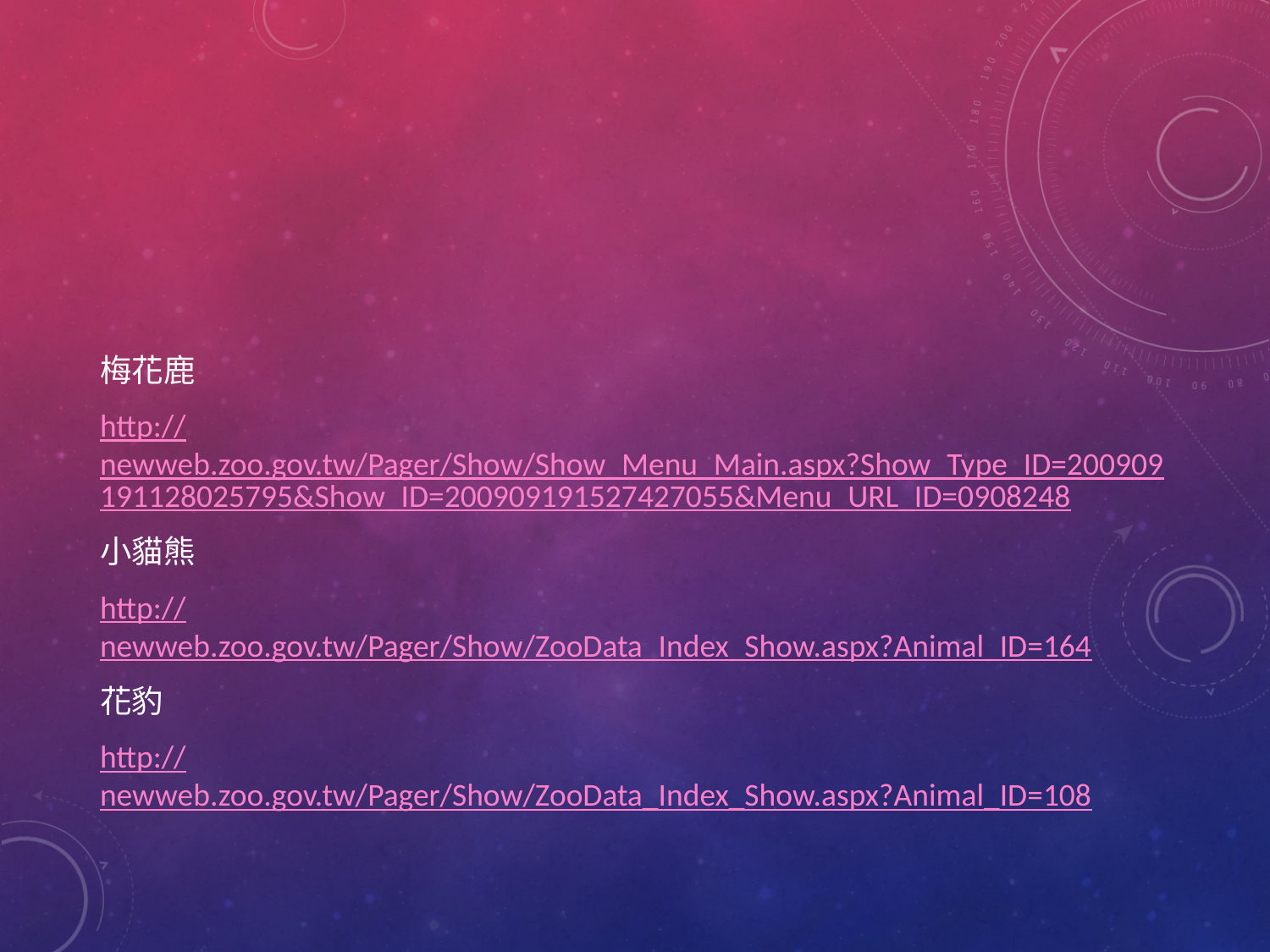

#
梅花鹿
http://newweb.zoo.gov.tw/Pager/Show/Show_Menu_Main.aspx?Show_Type_ID=200909191128025795&Show_ID=200909191527427055&Menu_URL_ID=0908248
小貓熊
http://newweb.zoo.gov.tw/Pager/Show/ZooData_Index_Show.aspx?Animal_ID=164
花豹
http://newweb.zoo.gov.tw/Pager/Show/ZooData_Index_Show.aspx?Animal_ID=108